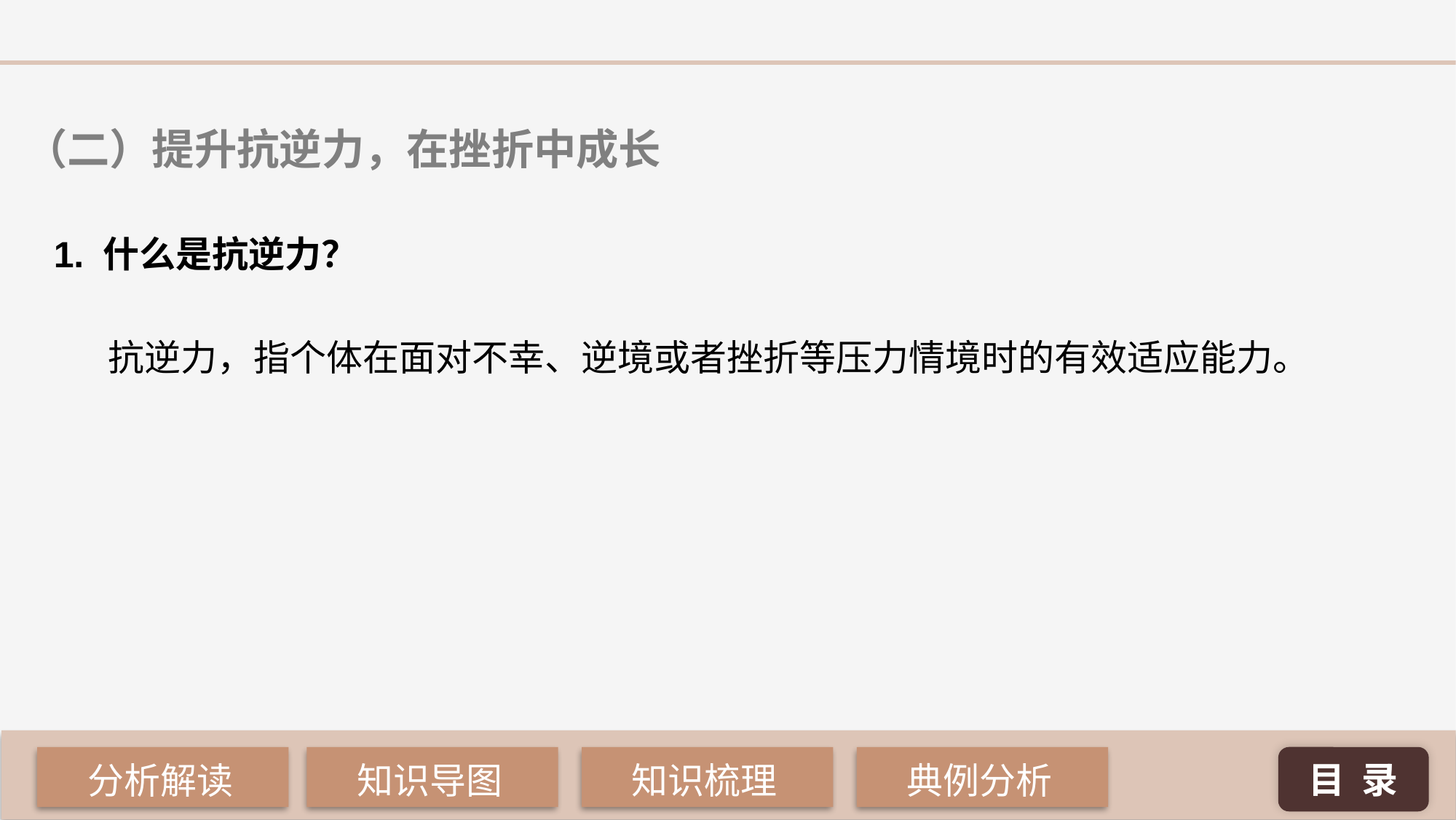

（二）提升抗逆力，在挫折中成长
1. 什么是抗逆力？
抗逆力，指个体在面对不幸、逆境或者挫折等压力情境时的有效适应能力。